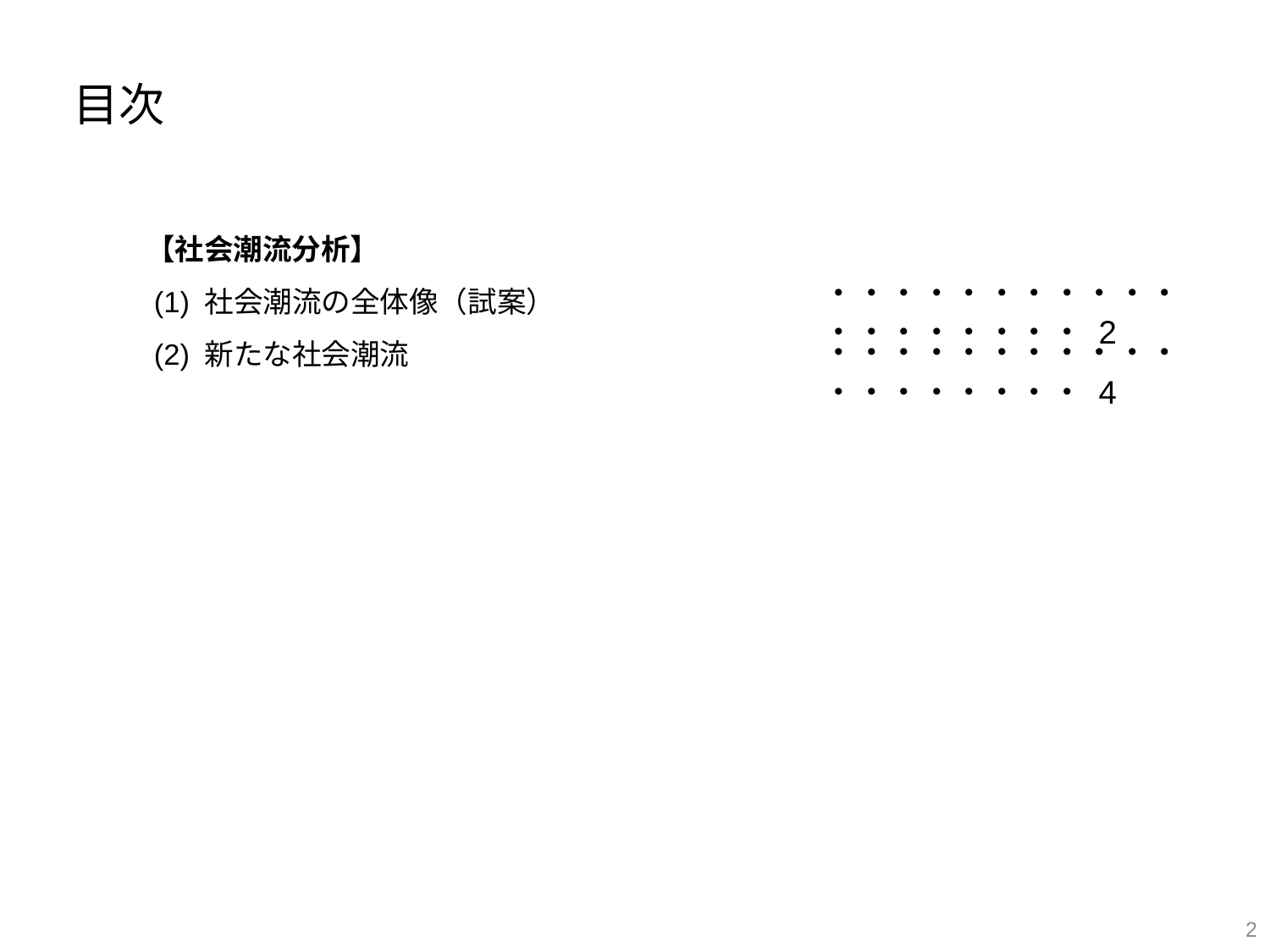

目次
【社会潮流分析】
 (1) 社会潮流の全体像（試案）
 (2) 新たな社会潮流
・・・・・・・・・・・・・・・・・・・ 2
・・・・・・・・・・・・・・・・・・・ 4
2